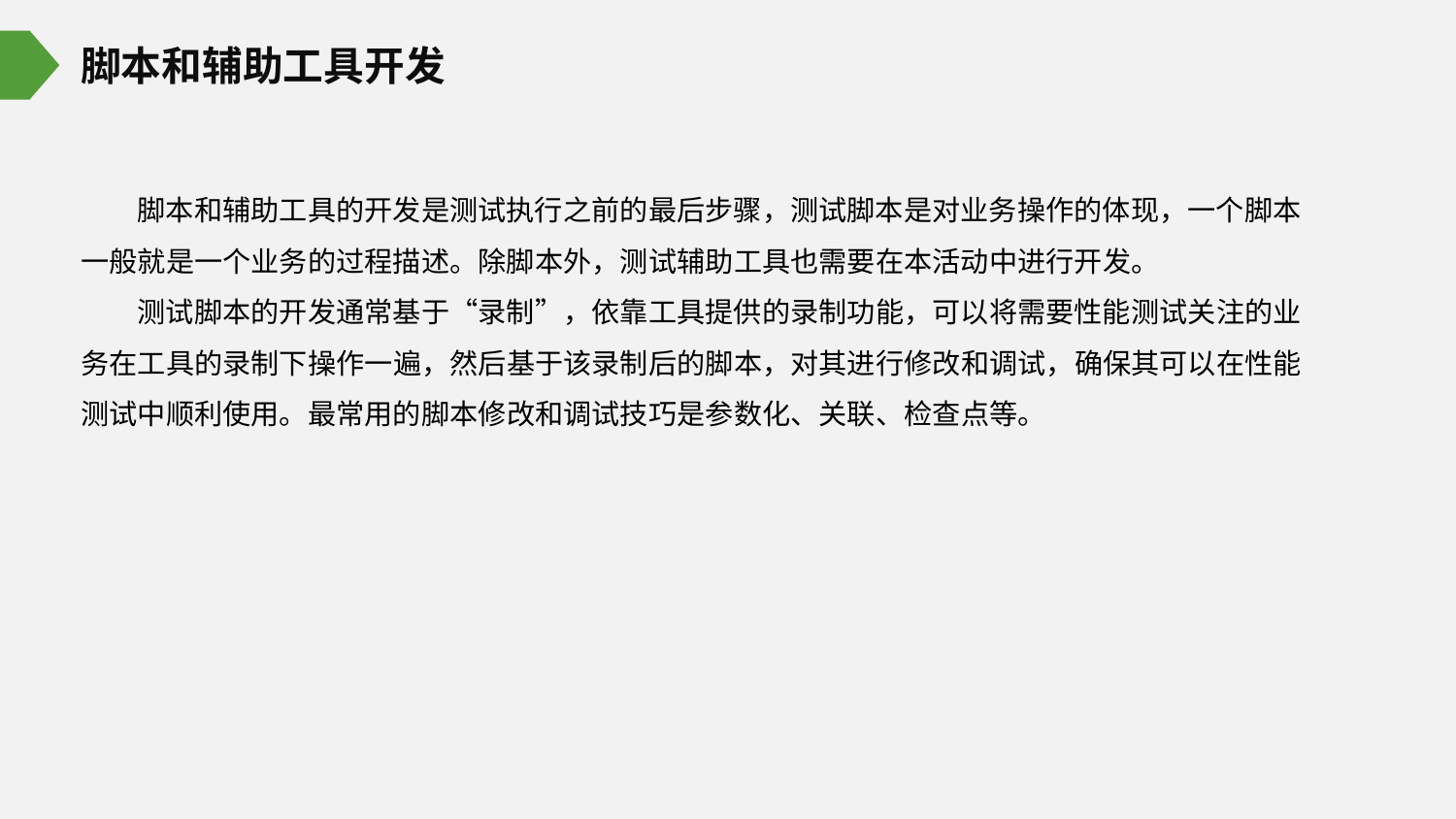

脚本和辅助工具开发
脚本和辅助工具的开发是测试执行之前的最后步骤，测试脚本是对业务操作的体现，一个脚本一般就是一个业务的过程描述。除脚本外，测试辅助工具也需要在本活动中进行开发。
测试脚本的开发通常基于“录制”，依靠工具提供的录制功能，可以将需要性能测试关注的业务在工具的录制下操作一遍，然后基于该录制后的脚本，对其进行修改和调试，确保其可以在性能测试中顺利使用。最常用的脚本修改和调试技巧是参数化、关联、检查点等。